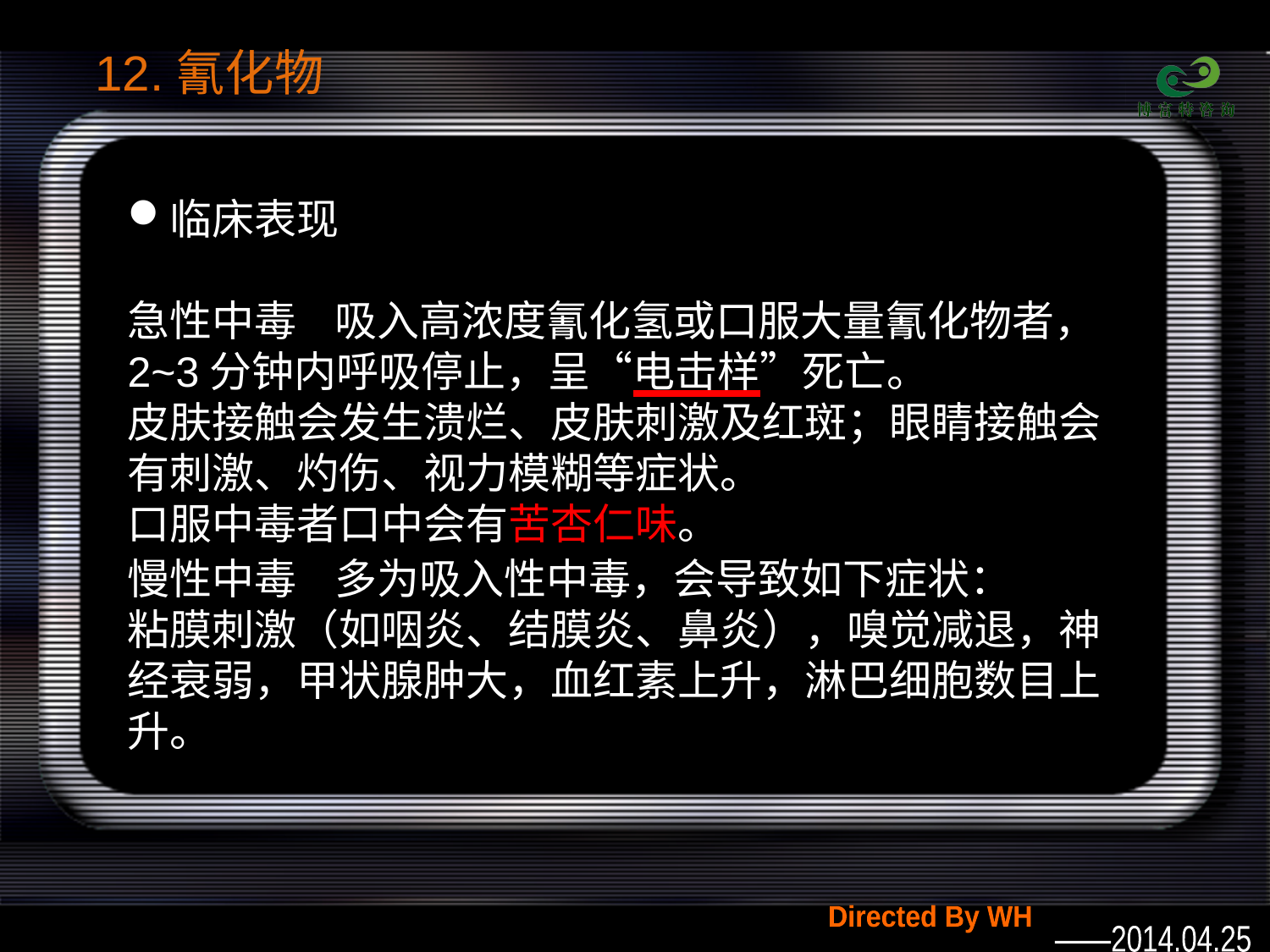

# 12.氰化物
临床表现

急性中毒    吸入高浓度氰化氢或口服大量氰化物者，2~3分钟内呼吸停止，呈“电击样”死亡。
皮肤接触会发生溃烂、皮肤刺激及红斑；眼睛接触会有刺激、灼伤、视力模糊等症状。
口服中毒者口中会有苦杏仁味。
慢性中毒    多为吸入性中毒，会导致如下症状：
粘膜刺激（如咽炎、结膜炎、鼻炎），嗅觉减退，神经衰弱，甲状腺肿大，血红素上升，淋巴细胞数目上升。